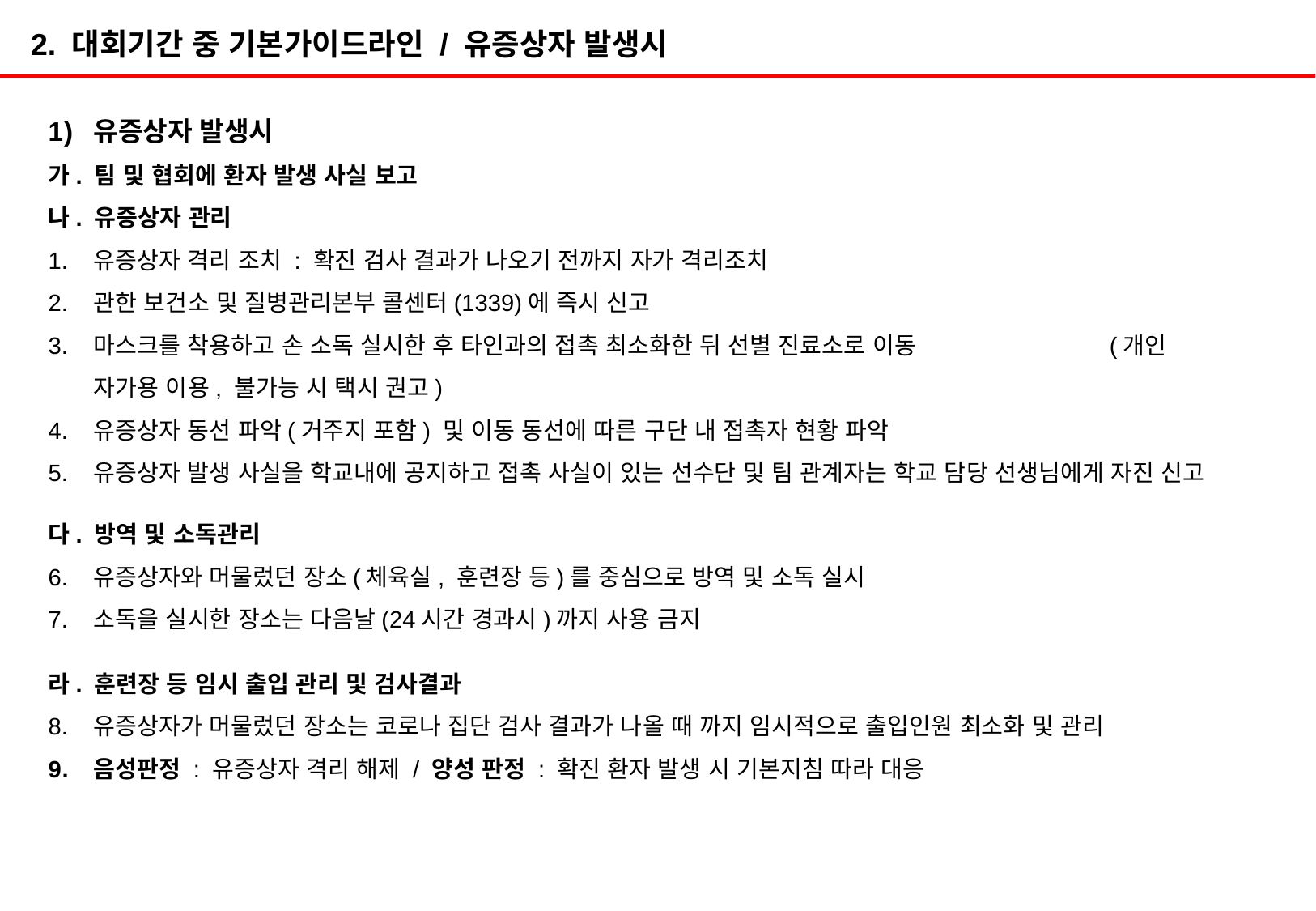

2. 대회기간 중 기본가이드라인 / 유증상자 발생시
유증상자 발생시
가. 팀 및 협회에 환자 발생 사실 보고
나. 유증상자 관리
유증상자 격리 조치 : 확진 검사 결과가 나오기 전까지 자가 격리조치
관한 보건소 및 질병관리본부 콜센터(1339)에 즉시 신고
마스크를 착용하고 손 소독 실시한 후 타인과의 접촉 최소화한 뒤 선별 진료소로 이동                            (개인 자가용 이용, 불가능 시 택시 권고)
유증상자 동선 파악(거주지 포함) 및 이동 동선에 따른 구단 내 접촉자 현황 파악
유증상자 발생 사실을 학교내에 공지하고 접촉 사실이 있는 선수단 및 팀 관계자는 학교 담당 선생님에게 자진 신고

다. 방역 및 소독관리
유증상자와 머물렀던 장소(체육실, 훈련장 등)를 중심으로 방역 및 소독 실시
소독을 실시한 장소는 다음날(24시간 경과시)까지 사용 금지

라. 훈련장 등 임시 출입 관리 및 검사결과
유증상자가 머물렀던 장소는 코로나 집단 검사 결과가 나올 때 까지 임시적으로 출입인원 최소화 및 관리
음성판정 : 유증상자 격리 해제 / 양성 판정 : 확진 환자 발생 시 기본지침 따라 대응